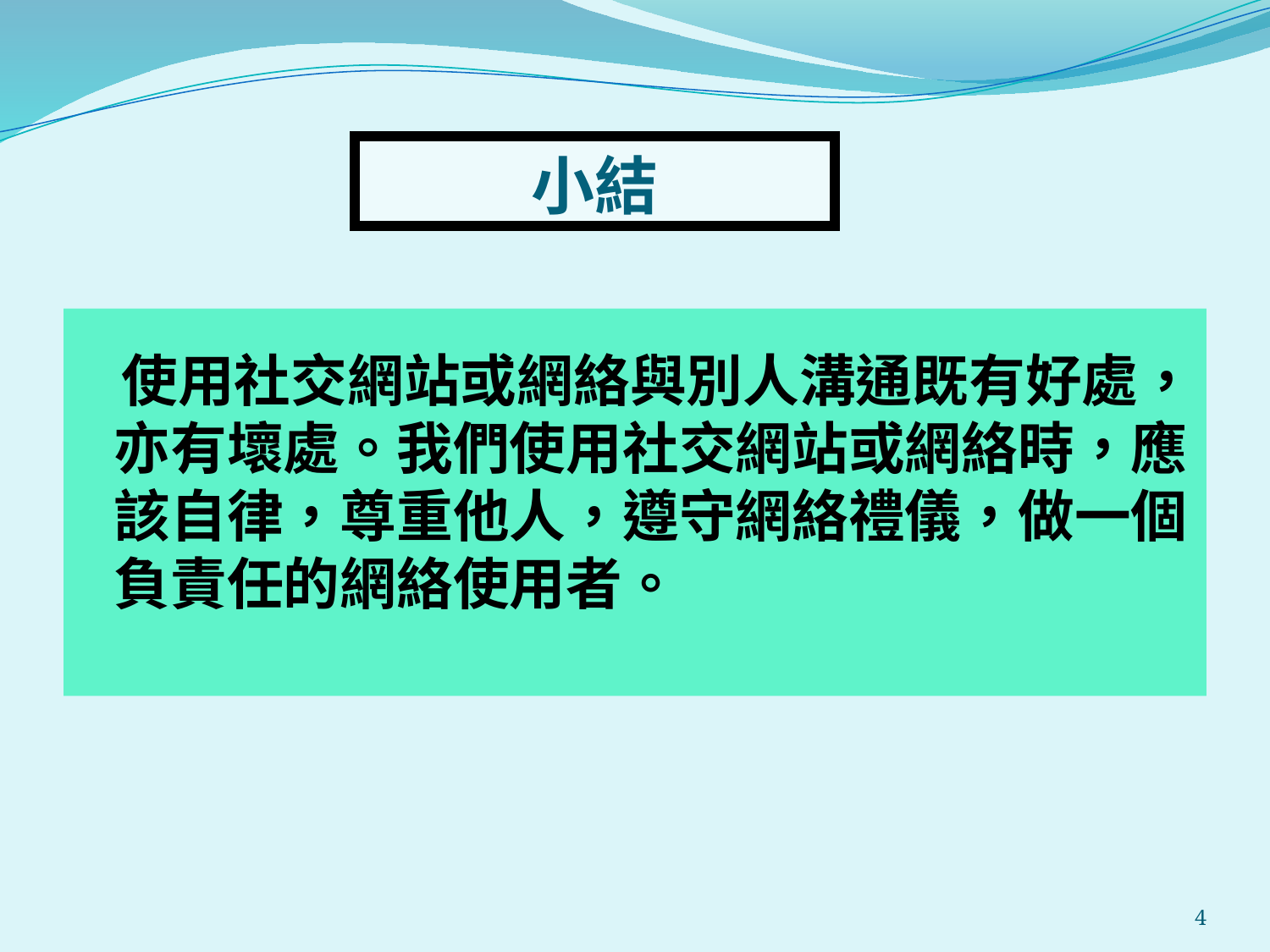

小結

   使用社交網站或網絡與別人溝通既有好處，亦有壞處。我們使用社交網站或網絡時，應該自律，尊重他人，遵守網絡禮儀，做一個負責任的網絡使用者。

4